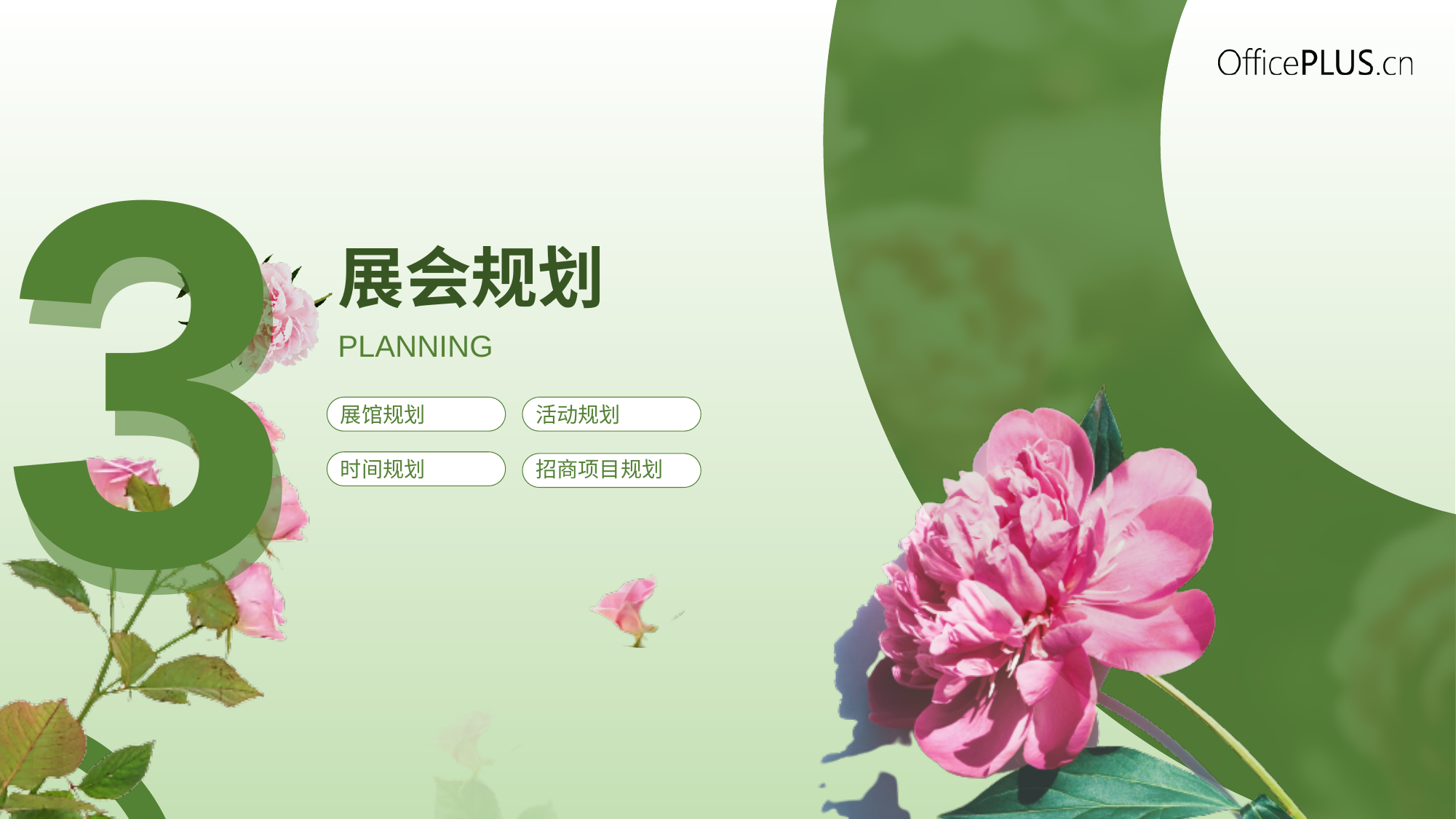

3
3
展会规划
PLANNING
展馆规划
活动规划
时间规划
招商项目规划